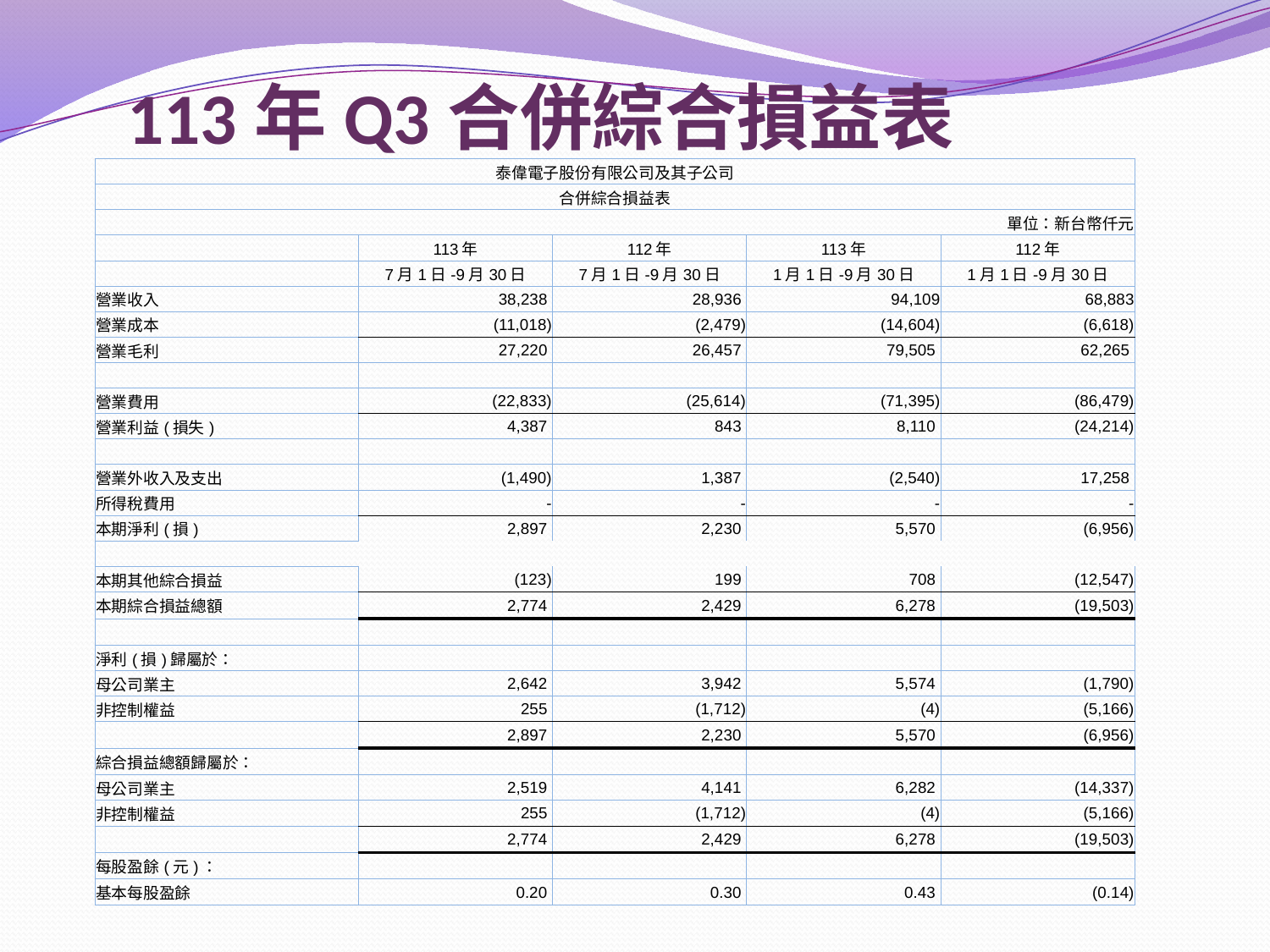

# 113年Q3合併綜合損益表
| 泰偉電子股份有限公司及其子公司 |  |  |  |  |
| --- | --- | --- | --- | --- |
| 合併綜合損益表 |  |  |  |  |
| 單位：新台幣仟元 |  |  |  |  |
|  | 113年 | 112年 | 113年 | 112年 |
|  | 7月1日-9月30日 | 7月1日-9月30日 | 1月1日-9月30日 | 1月1日-9月30日 |
| 營業收入 | 38,238 | 28,936 | 94,109 | 68,883 |
| 營業成本 | (11,018) | (2,479) | (14,604) | (6,618) |
| 營業毛利 | 27,220 | 26,457 | 79,505 | 62,265 |
|  |  |  |  |  |
| 營業費用 | (22,833) | (25,614) | (71,395) | (86,479) |
| 營業利益(損失) | 4,387 | 843 | 8,110 | (24,214) |
|  |  |  |  |  |
| 營業外收入及支出 | (1,490) | 1,387 | (2,540) | 17,258 |
| 所得稅費用 | - | - | - | - |
| 本期淨利(損) | 2,897 | 2,230 | 5,570 | (6,956) |
|  |  |  |  |  |
| 本期其他綜合損益 | (123) | 199 | 708 | (12,547) |
| 本期綜合損益總額 | 2,774 | 2,429 | 6,278 | (19,503) |
|  |  |  |  |  |
| 淨利(損)歸屬於： |  |  |  |  |
| 母公司業主 | 2,642 | 3,942 | 5,574 | (1,790) |
| 非控制權益 | 255 | (1,712) | (4) | (5,166) |
|  | 2,897 | 2,230 | 5,570 | (6,956) |
| 綜合損益總額歸屬於： |  |  |  |  |
| 母公司業主 | 2,519 | 4,141 | 6,282 | (14,337) |
| 非控制權益 | 255 | (1,712) | (4) | (5,166) |
|  | 2,774 | 2,429 | 6,278 | (19,503) |
| 每股盈餘(元)： |  |  |  |  |
| 基本每股盈餘 | 0.20 | 0.30 | 0.43 | (0.14) |